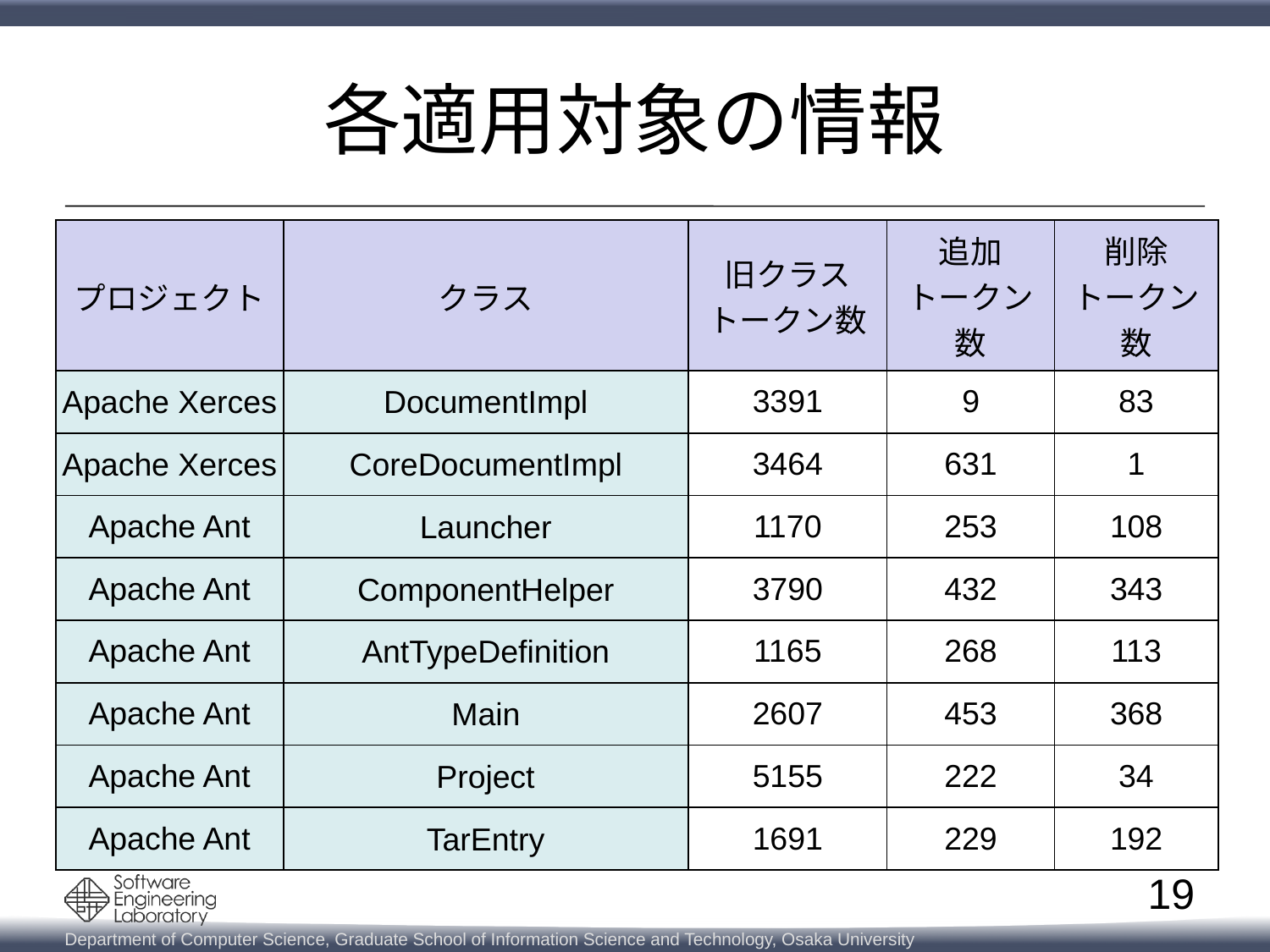

# 各適用対象の情報
| プロジェクト | クラス | 旧クラス トークン数 | 追加 トークン数 | 削除 トークン数 |
| --- | --- | --- | --- | --- |
| Apache Xerces | DocumentImpl | 3391 | 9 | 83 |
| Apache Xerces | CoreDocumentImpl | 3464 | 631 | 1 |
| Apache Ant | Launcher | 1170 | 253 | 108 |
| Apache Ant | ComponentHelper | 3790 | 432 | 343 |
| Apache Ant | AntTypeDefinition | 1165 | 268 | 113 |
| Apache Ant | Main | 2607 | 453 | 368 |
| Apache Ant | Project | 5155 | 222 | 34 |
| Apache Ant | TarEntry | 1691 | 229 | 192 |
19